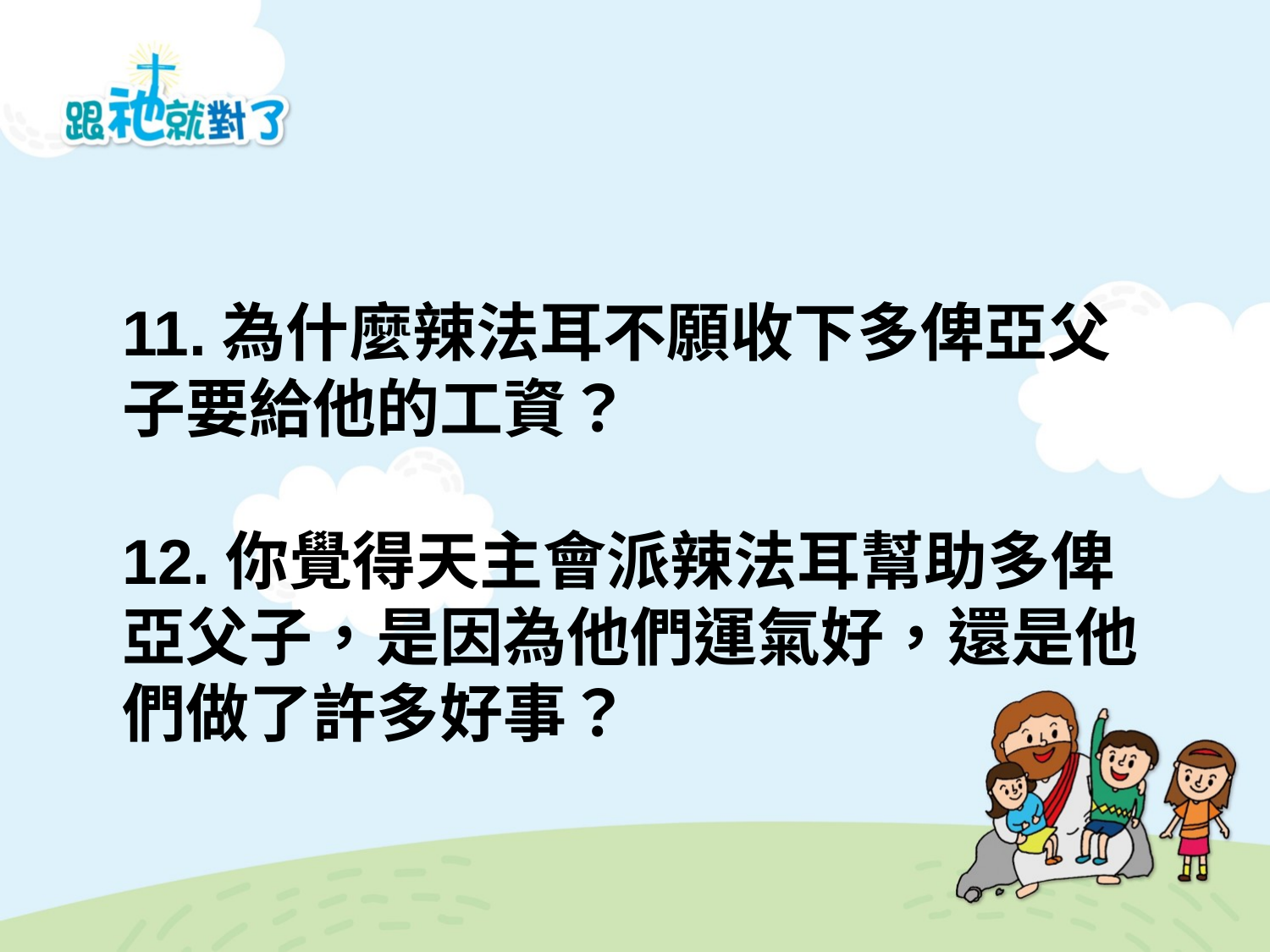

11.為什麼辣法耳不願收下多俾亞父子要給他的工資？

12.你覺得天主會派辣法耳幫助多俾亞父子，是因為他們運氣好，還是他們做了許多好事？